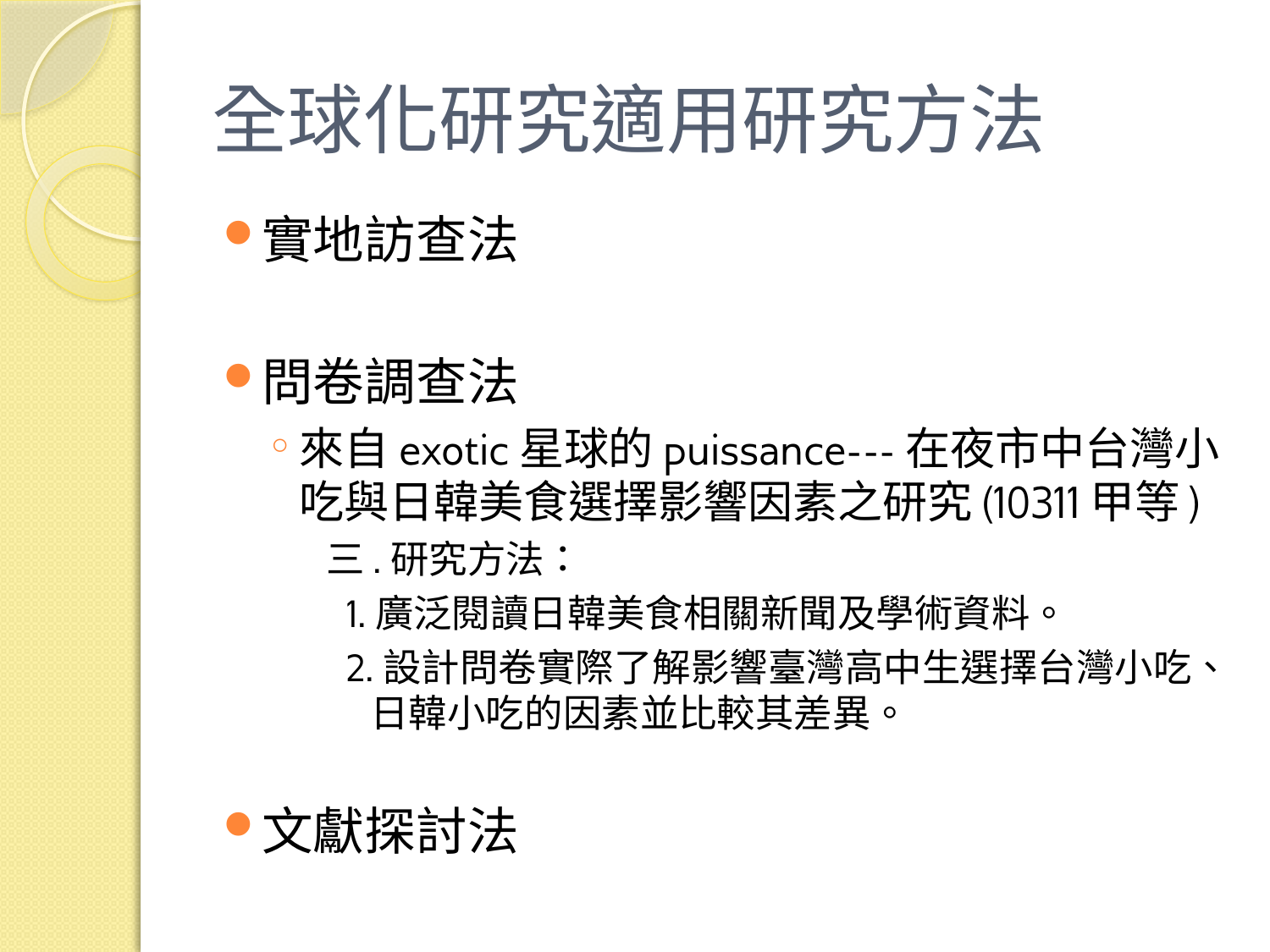

# 全球化研究適用研究方法
實地訪查法

問卷調查法
來自exotic星球的puissance---在夜市中台灣小吃與日韓美食選擇影響因素之研究(10311甲等)
  三.研究方法：
1.廣泛閱讀日韓美食相關新聞及學術資料。
2.設計問卷實際了解影響臺灣高中生選擇台灣小吃、日韓小吃的因素並比較其差異。

文獻探討法